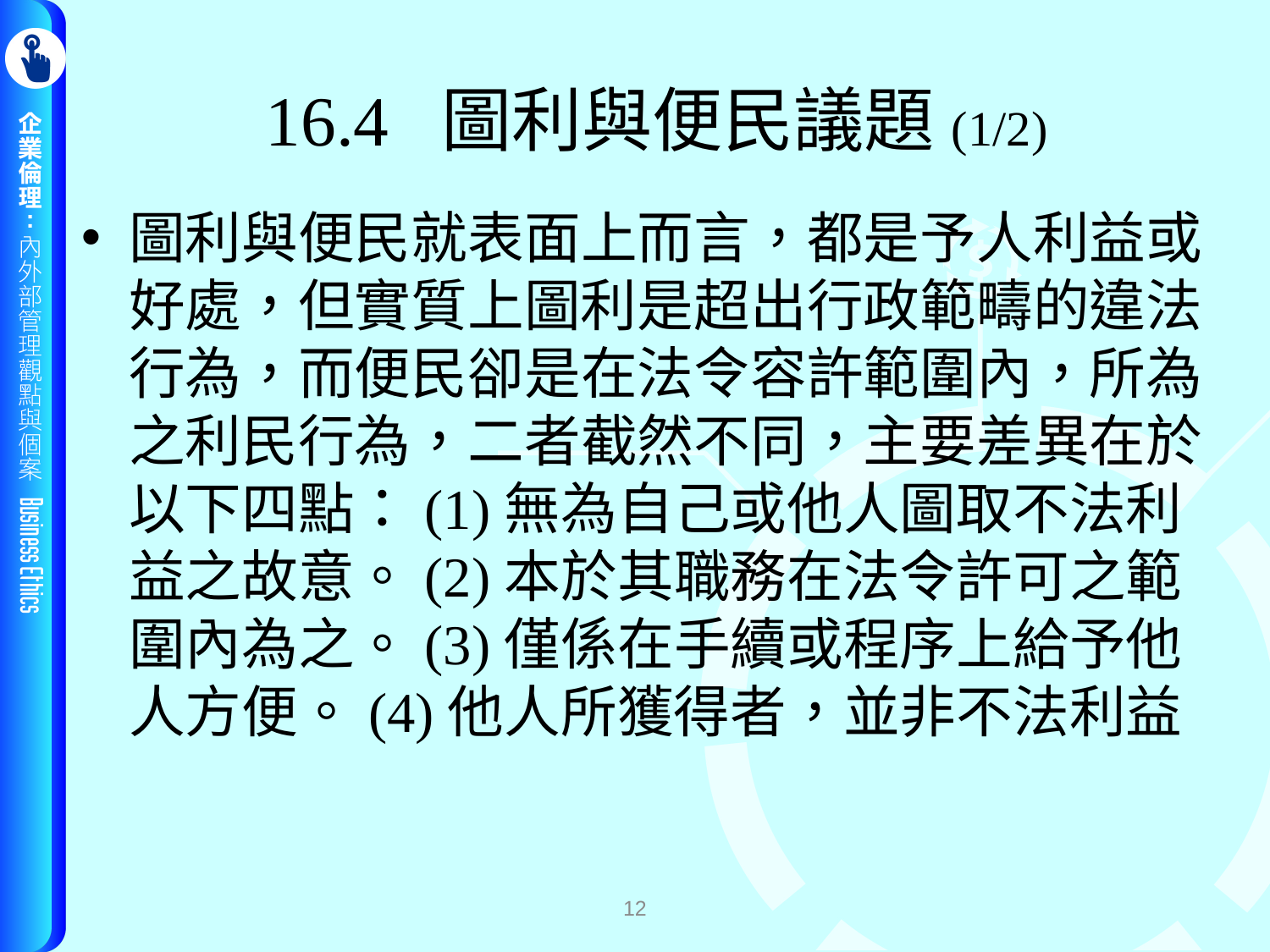

# 16.4  圖利與便民議題(1/2)
圖利與便民就表面上而言，都是予人利益或好處，但實質上圖利是超出行政範疇的違法行為，而便民卻是在法令容許範圍內，所為之利民行為，二者截然不同，主要差異在於以下四點：(1)無為自己或他人圖取不法利益之故意。(2)本於其職務在法令許可之範圍內為之。(3)僅係在手續或程序上給予他人方便。(4)他人所獲得者，並非不法利益
12